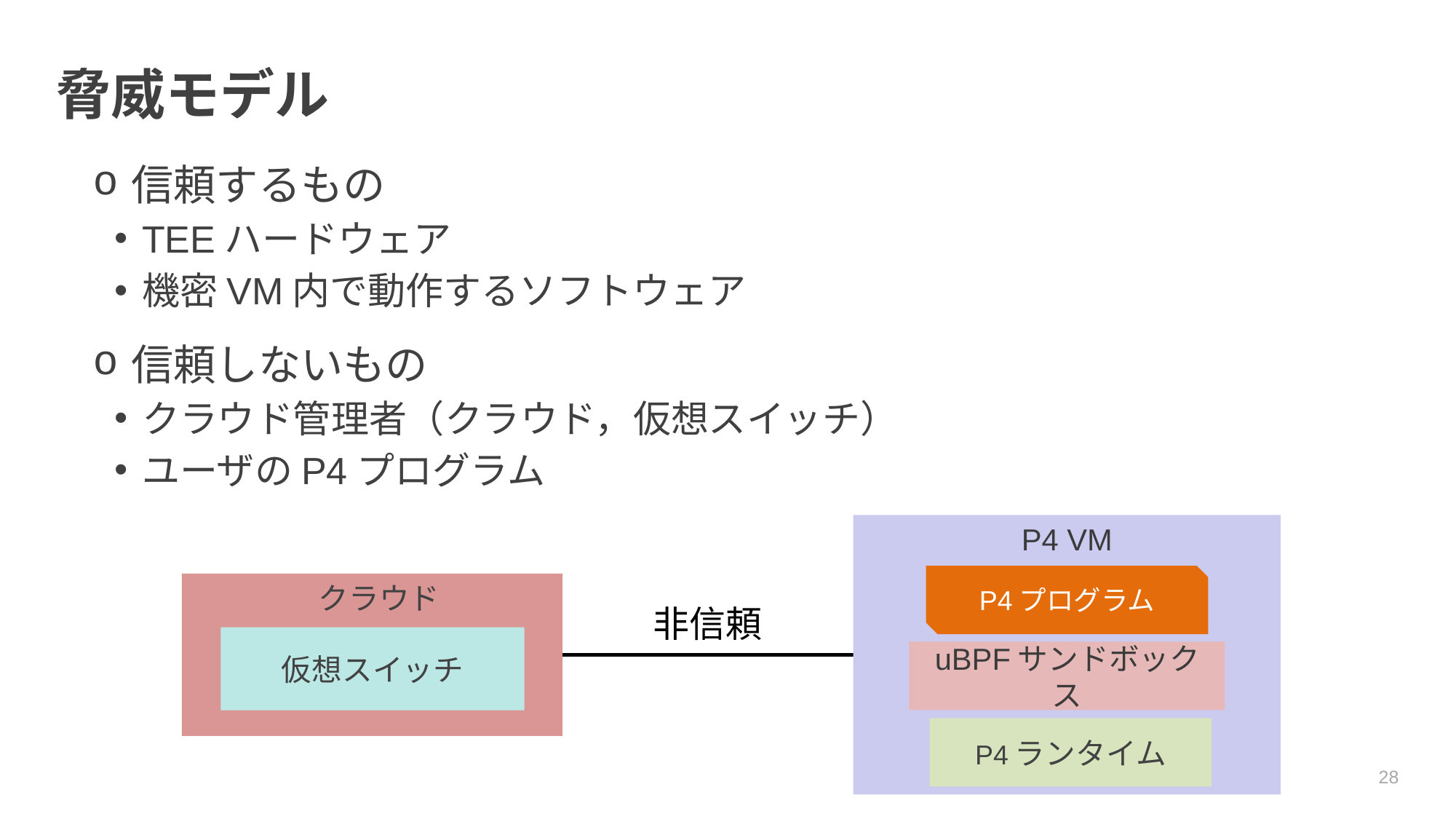

# 脅威モデル
信頼するもの
TEEハードウェア
機密VM内で動作するソフトウェア
信頼しないもの
クラウド管理者（クラウド，仮想スイッチ）
ユーザのP4プログラム
P4 VM
P4プログラム
uBPFサンドボックス
P4ランタイム
 クラウド
非信頼
仮想スイッチ
28